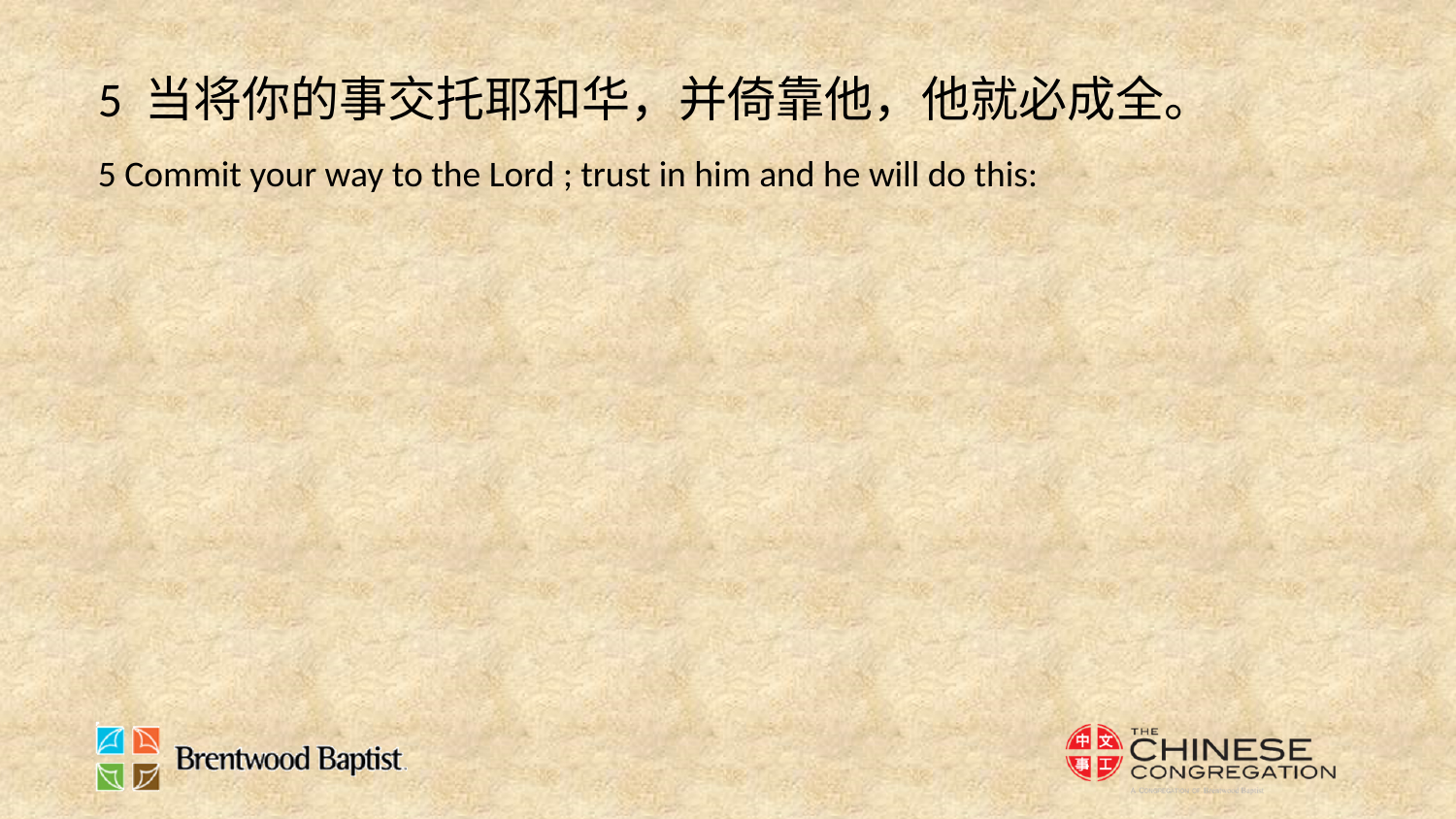

5 当将你的事交托耶和华，并倚靠他，他就必成全。

5 Commit your way to the Lord ; trust in him and he will do this: